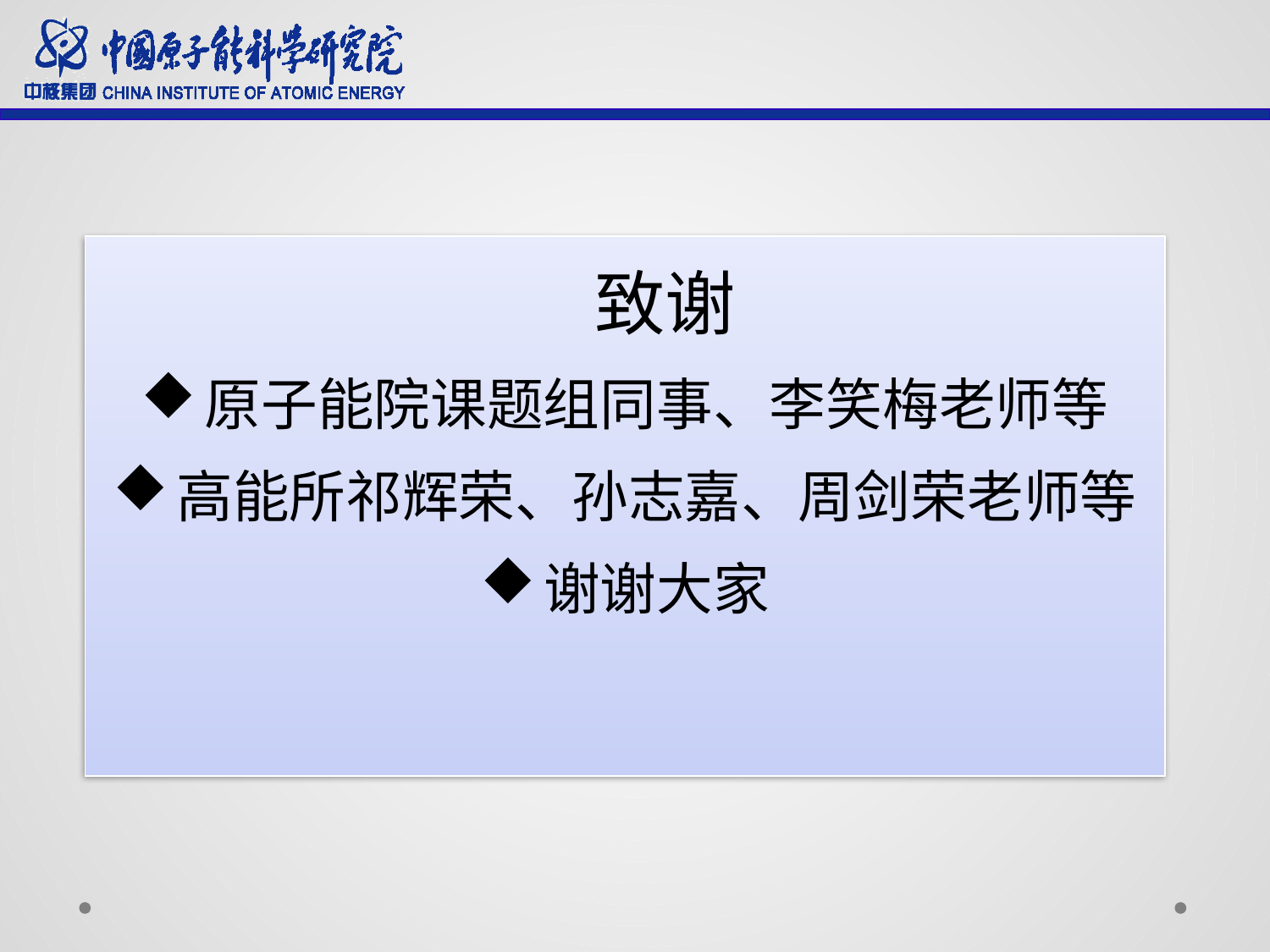

#

    致谢
原子能院课题组同事、李笑梅老师等
高能所祁辉荣、孙志嘉、周剑荣老师等
谢谢大家